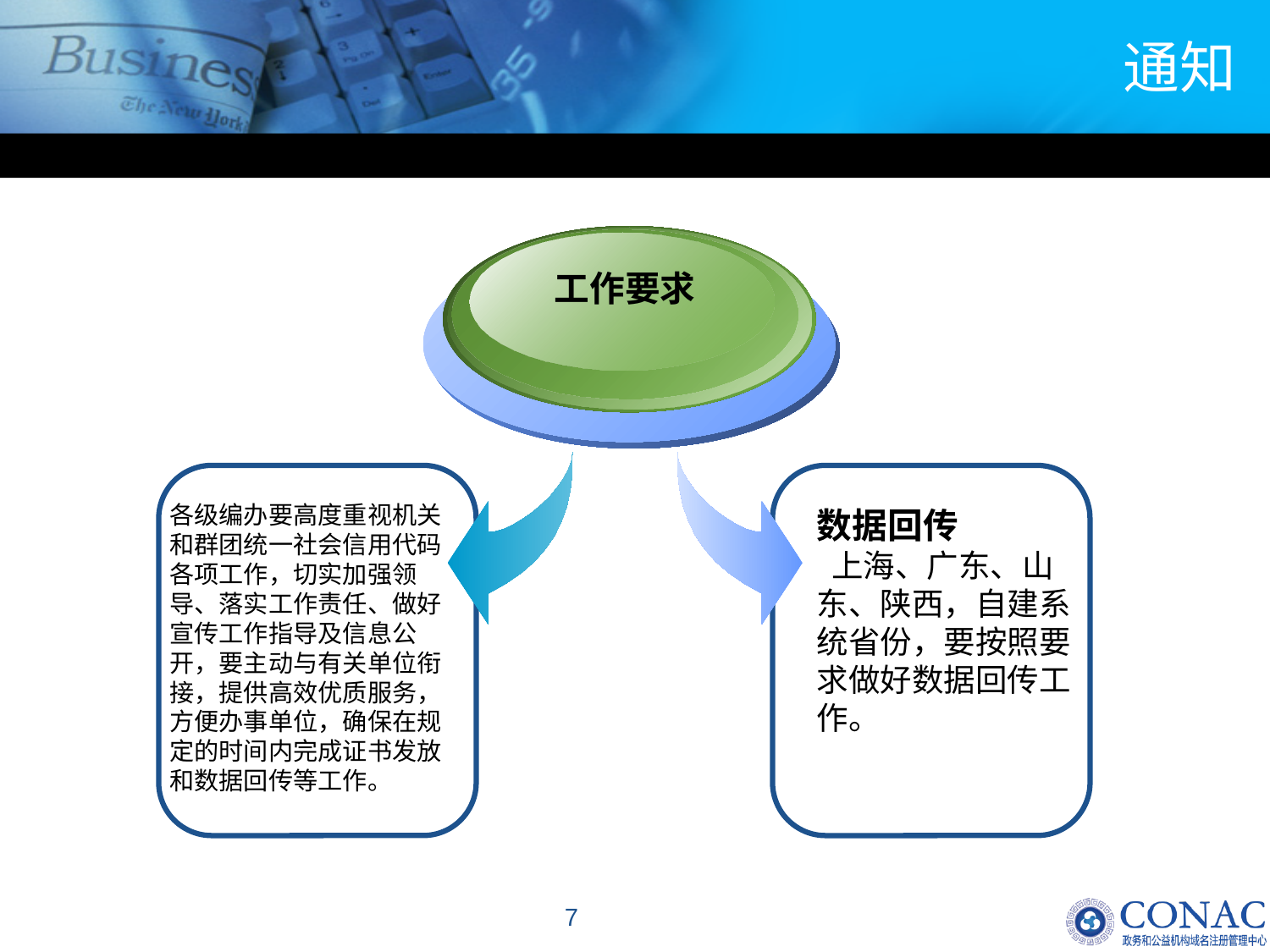

# 通知

工作要求

各级编办要高度重视机关和群团统一社会信用代码各项工作，切实加强领导、落实工作责任、做好宣传工作指导及信息公开，要主动与有关单位衔接，提供高效优质服务，方便办事单位，确保在规定的时间内完成证书发放和数据回传等工作。
数据回传
 上海、广东、山东、陕西，自建系统省份，要按照要求做好数据回传工作。
7